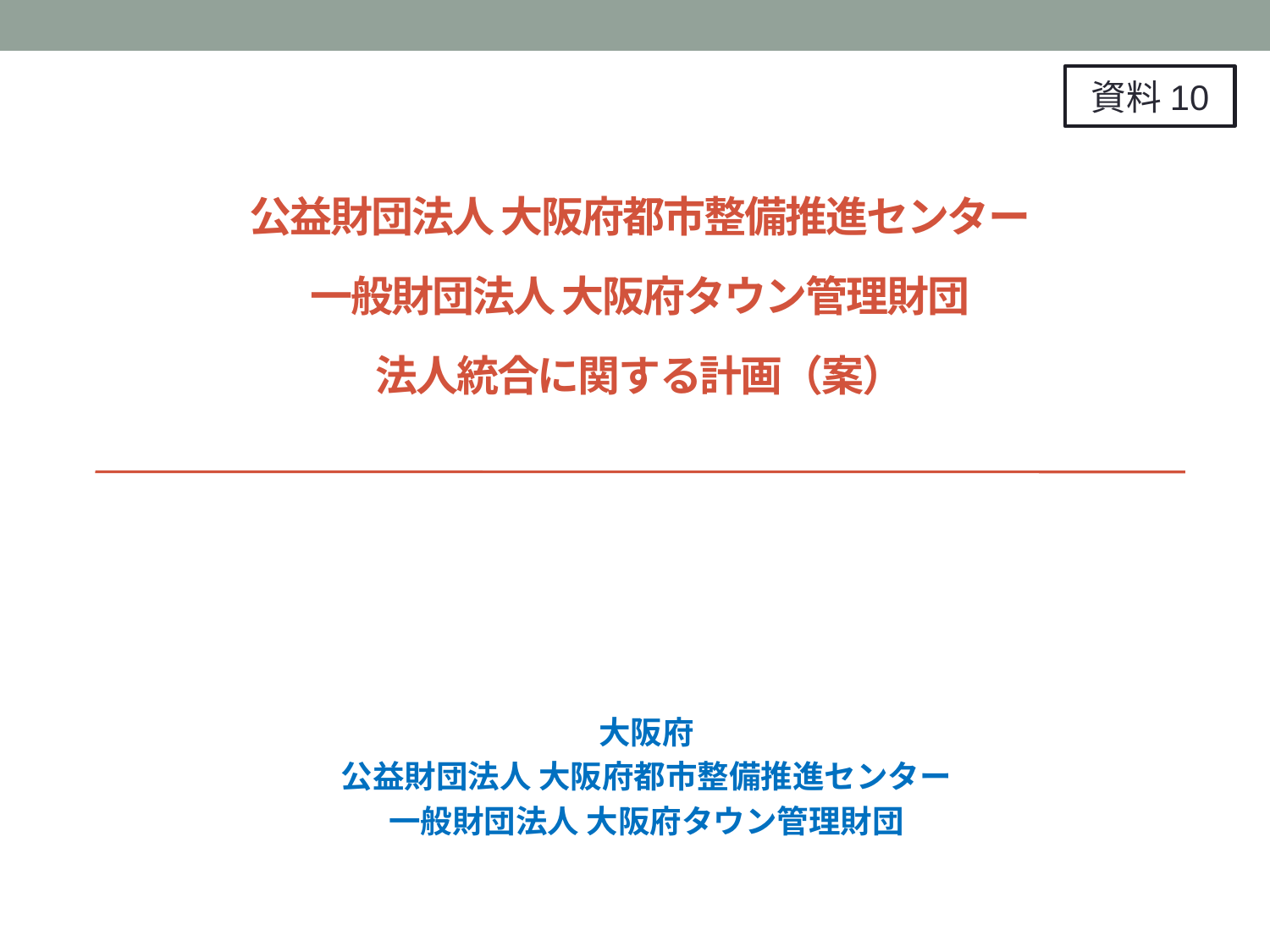

資料10
# 公益財団法人 大阪府都市整備推進センター 一般財団法人 大阪府タウン管理財団 法人統合に関する計画（案）
大阪府
公益財団法人 大阪府都市整備推進センター
一般財団法人 大阪府タウン管理財団